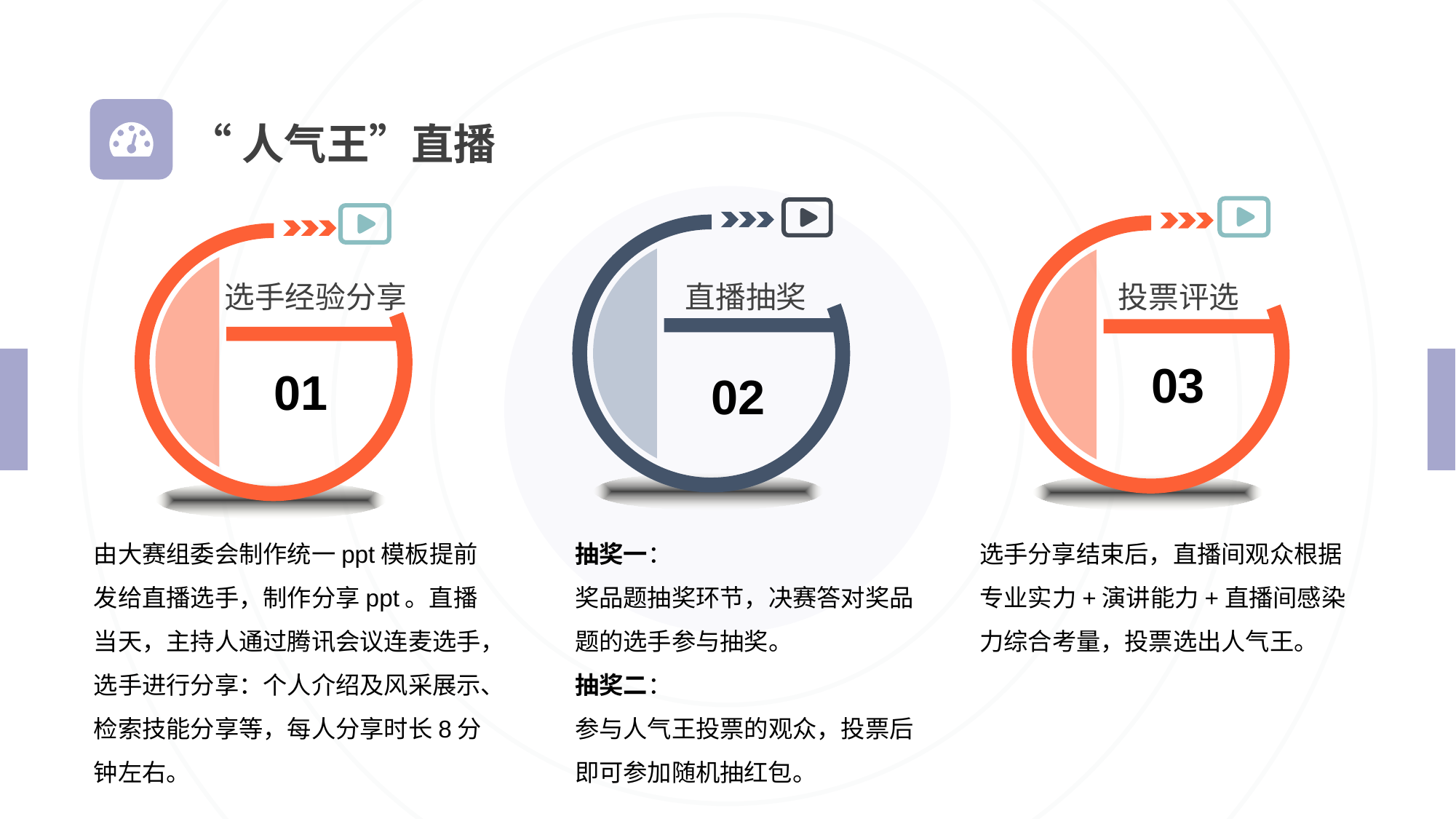

“人气王”直播

03

01

选手经验分享
直播抽奖
投票评选
02
由大赛组委会制作统一ppt模板提前发给直播选手，制作分享ppt。直播当天，主持人通过腾讯会议连麦选手，选手进行分享：个人介绍及风采展示、检索技能分享等，每人分享时长8分钟左右。
抽奖一：
奖品题抽奖环节，决赛答对奖品题的选手参与抽奖。
抽奖二：
参与人气王投票的观众，投票后即可参加随机抽红包。
选手分享结束后，直播间观众根据
专业实力+演讲能力+直播间感染力综合考量，投票选出人气王。